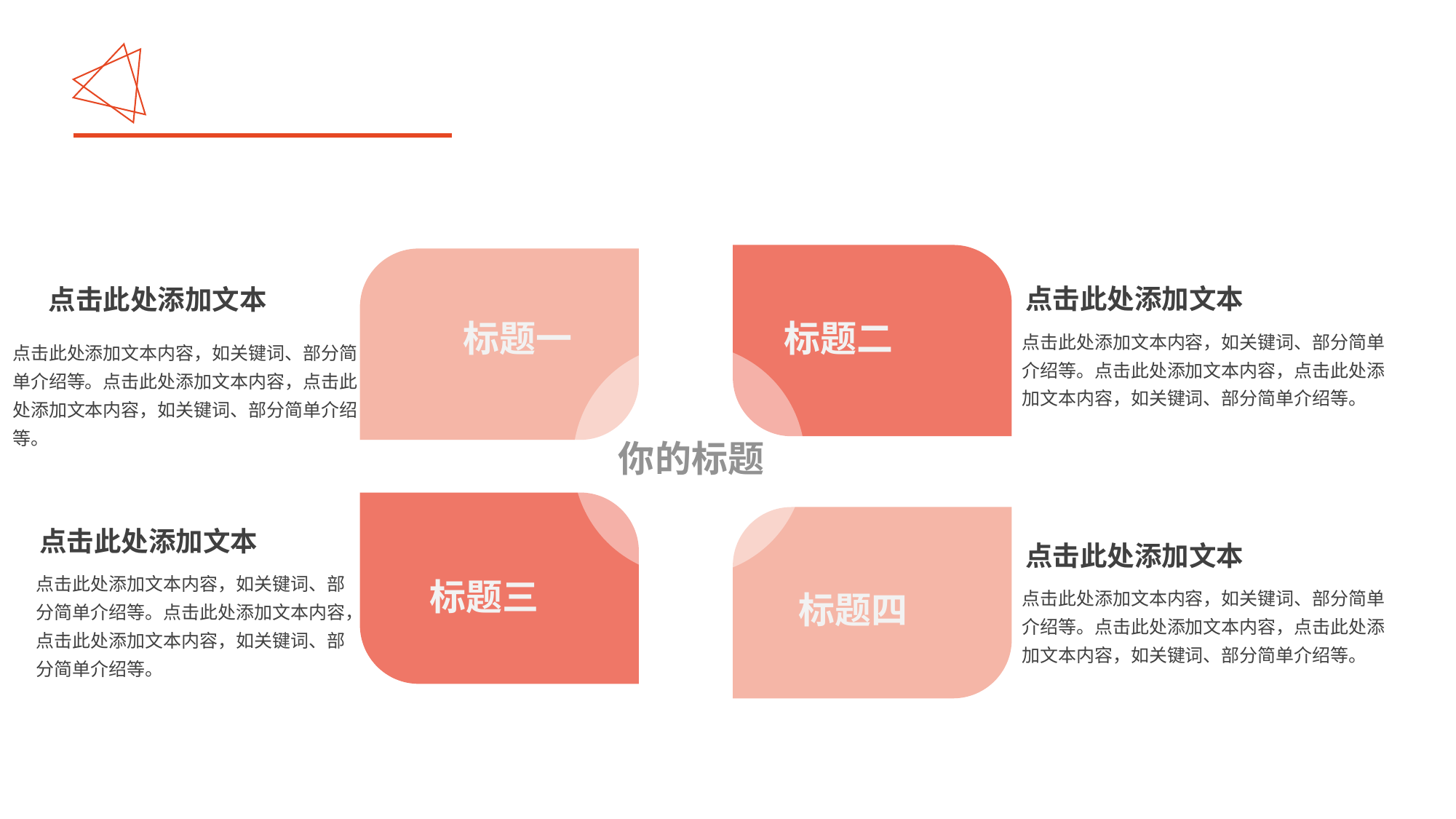

点击此处添加文本
点击此处添加文本内容，如关键词、部分简单介绍等。点击此处添加文本内容，点击此处添加文本内容，如关键词、部分简单介绍等。
标题二

点击此处添加文本
点击此处添加文本内容，如关键词、部分简单介绍等。点击此处添加文本内容，点击此处添加文本内容，如关键词、部分简单介绍等。
标题一

你的标题

点击此处添加文本
点击此处添加文本内容，如关键词、部分简单介绍等。点击此处添加文本内容，点击此处添加文本内容，如关键词、部分简单介绍等。
标题三

点击此处添加文本
点击此处添加文本内容，如关键词、部分简单介绍等。点击此处添加文本内容，点击此处添加文本内容，如关键词、部分简单介绍等。
标题四